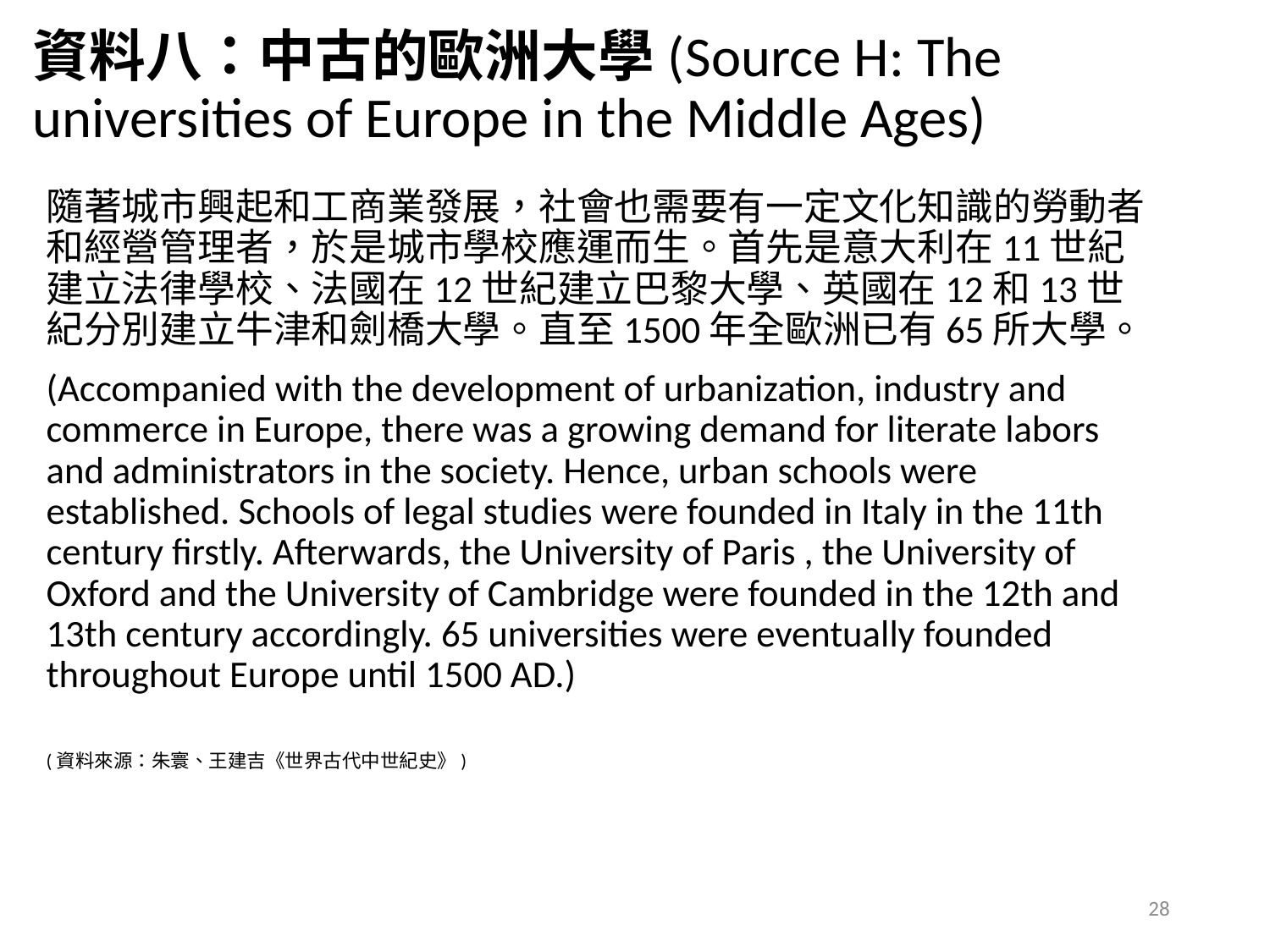

# 資料八：中古的歐洲大學(Source H: The universities of Europe in the Middle Ages)
隨著城市興起和工商業發展，社會也需要有一定文化知識的勞動者和經營管理者，於是城市學校應運而生。首先是意大利在11世紀建立法律學校、法國在12世紀建立巴黎大學、英國在12和13世紀分別建立牛津和劍橋大學。直至1500年全歐洲已有65所大學。
(Accompanied with the development of urbanization, industry and commerce in Europe, there was a growing demand for literate labors and administrators in the society. Hence, urban schools were established. Schools of legal studies were founded in Italy in the 11th century firstly. Afterwards, the University of Paris , the University of Oxford and the University of Cambridge were founded in the 12th and 13th century accordingly. 65 universities were eventually founded throughout Europe until 1500 AD.)

(資料來源：朱寰、王建吉《世界古代中世紀史》)

28